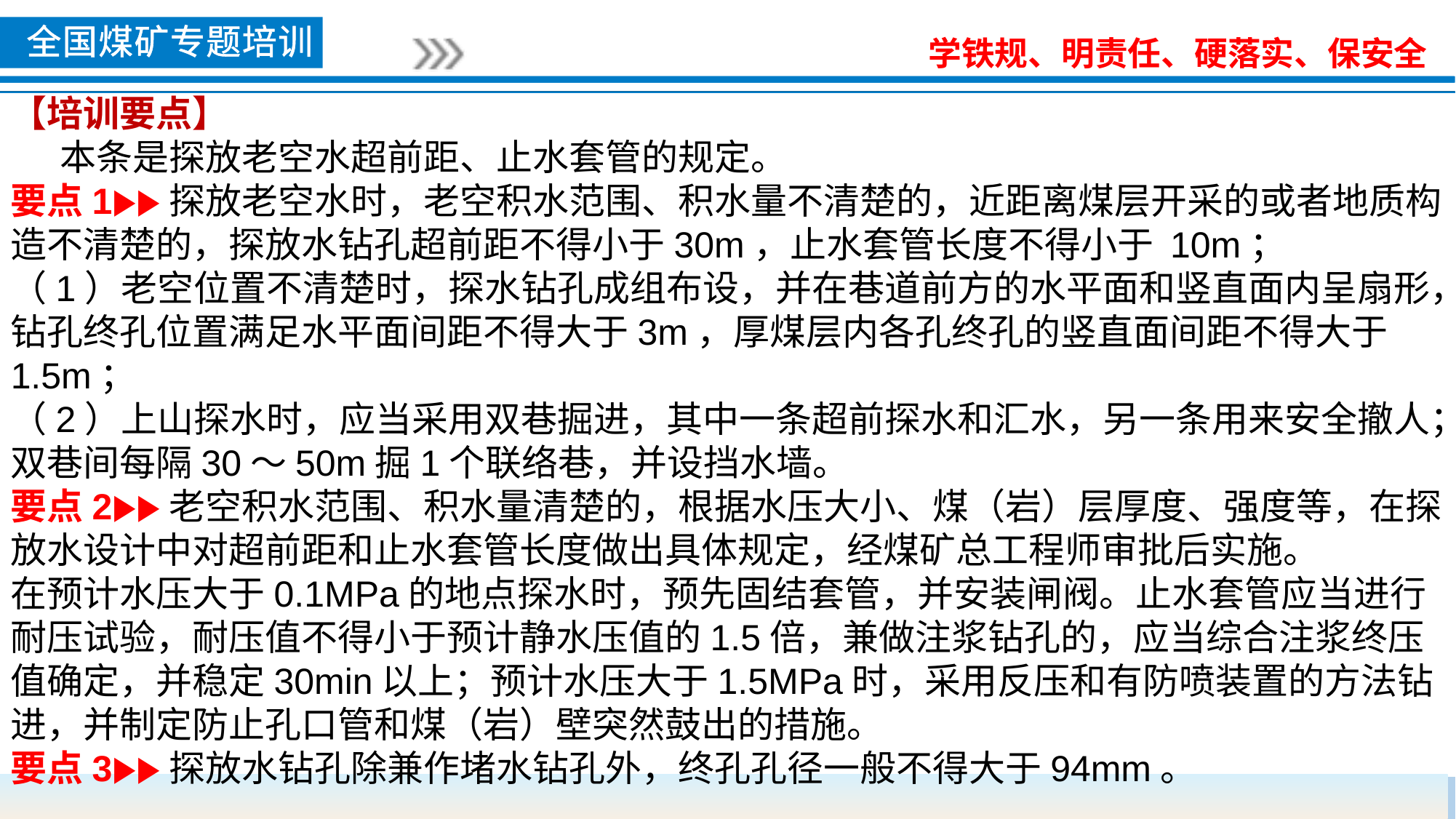

【培训要点】
     本条是探放老空水超前距、止水套管的规定。
要点1▶▶探放老空水时，老空积水范围、积水量不清楚的，近距离煤层开采的或者地质构造不清楚的，探放水钻孔超前距不得小于30m，止水套管长度不得小于 10m；
（1）老空位置不清楚时，探水钻孔成组布设，并在巷道前方的水平面和竖直面内呈扇形，钻孔终孔位置满足水平面间距不得大于3m，厚煤层内各孔终孔的竖直面间距不得大于1.5m；
（2）上山探水时，应当采用双巷掘进，其中一条超前探水和汇水，另一条用来安全撤人；双巷间每隔30～50m掘1个联络巷，并设挡水墙。
要点2▶▶老空积水范围、积水量清楚的，根据水压大小、煤（岩）层厚度、强度等，在探放水设计中对超前距和止水套管长度做出具体规定，经煤矿总工程师审批后实施。
在预计水压大于0.1MPa的地点探水时，预先固结套管，并安装闸阀。止水套管应当进行耐压试验，耐压值不得小于预计静水压值的1.5倍，兼做注浆钻孔的，应当综合注浆终压值确定，并稳定30min以上；预计水压大于1.5MPa时，采用反压和有防喷装置的方法钻进，并制定防止孔口管和煤（岩）壁突然鼓出的措施。
要点3▶▶探放水钻孔除兼作堵水钻孔外，终孔孔径一般不得大于94mm。